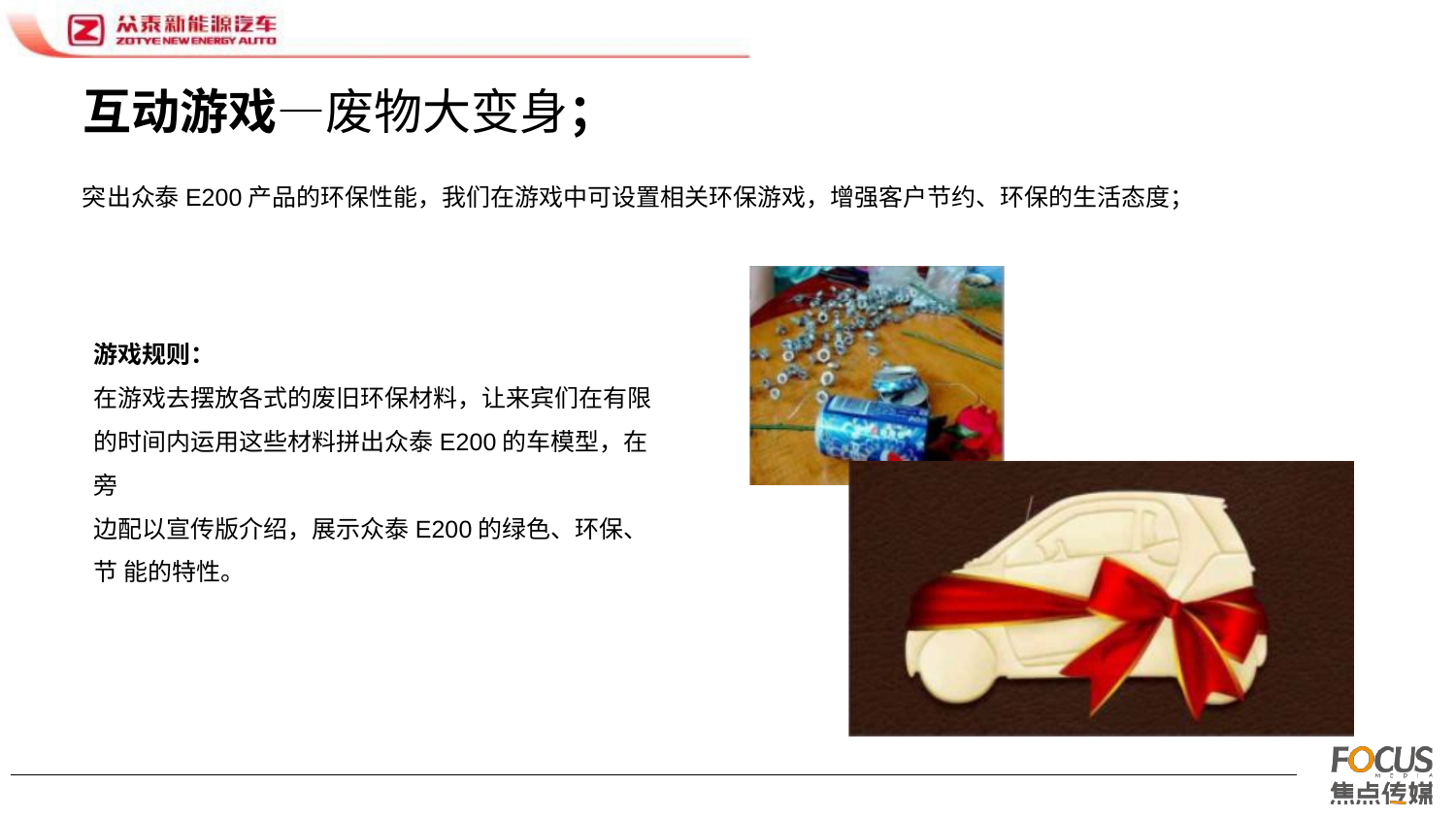

# 互动游戏—废物大变身；
突出众泰E200产品的环保性能，我们在游戏中可设置相关环保游戏，增强客户节约、环保的生活态度；

游戏规则：
在游戏去摆放各式的废旧环保材料，让来宾们在有限 的时间内运用这些材料拼出众泰E200的车模型，在旁
边配以宣传版介绍，展示众泰E200的绿色、环保、节 能的特性。